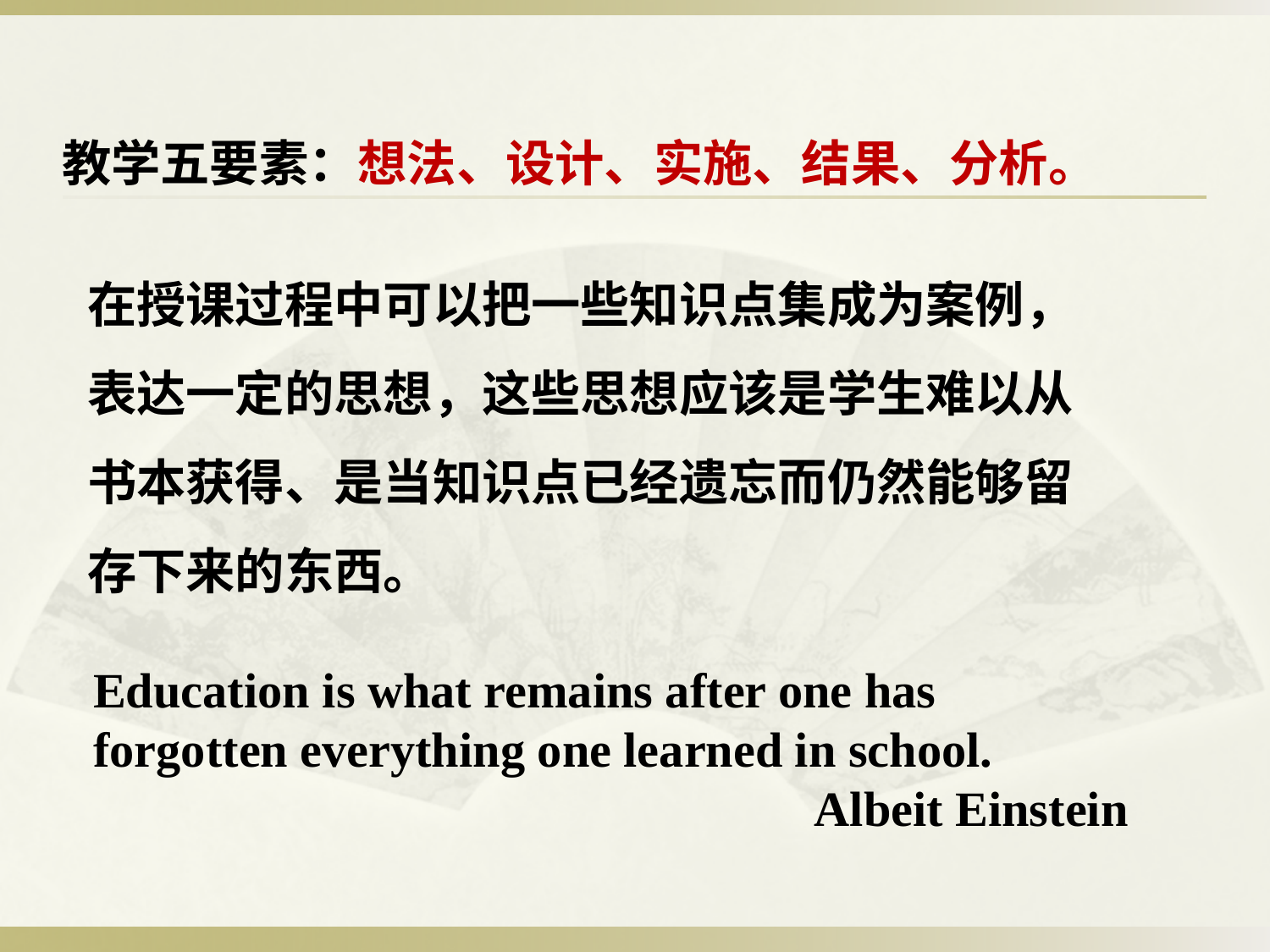

教学五要素：想法、设计、实施、结果、分析。
在授课过程中可以把一些知识点集成为案例，表达一定的思想，这些思想应该是学生难以从书本获得、是当知识点已经遗忘而仍然能够留存下来的东西。
Education is what remains after one has forgotten everything one learned in school.
Albeit Einstein